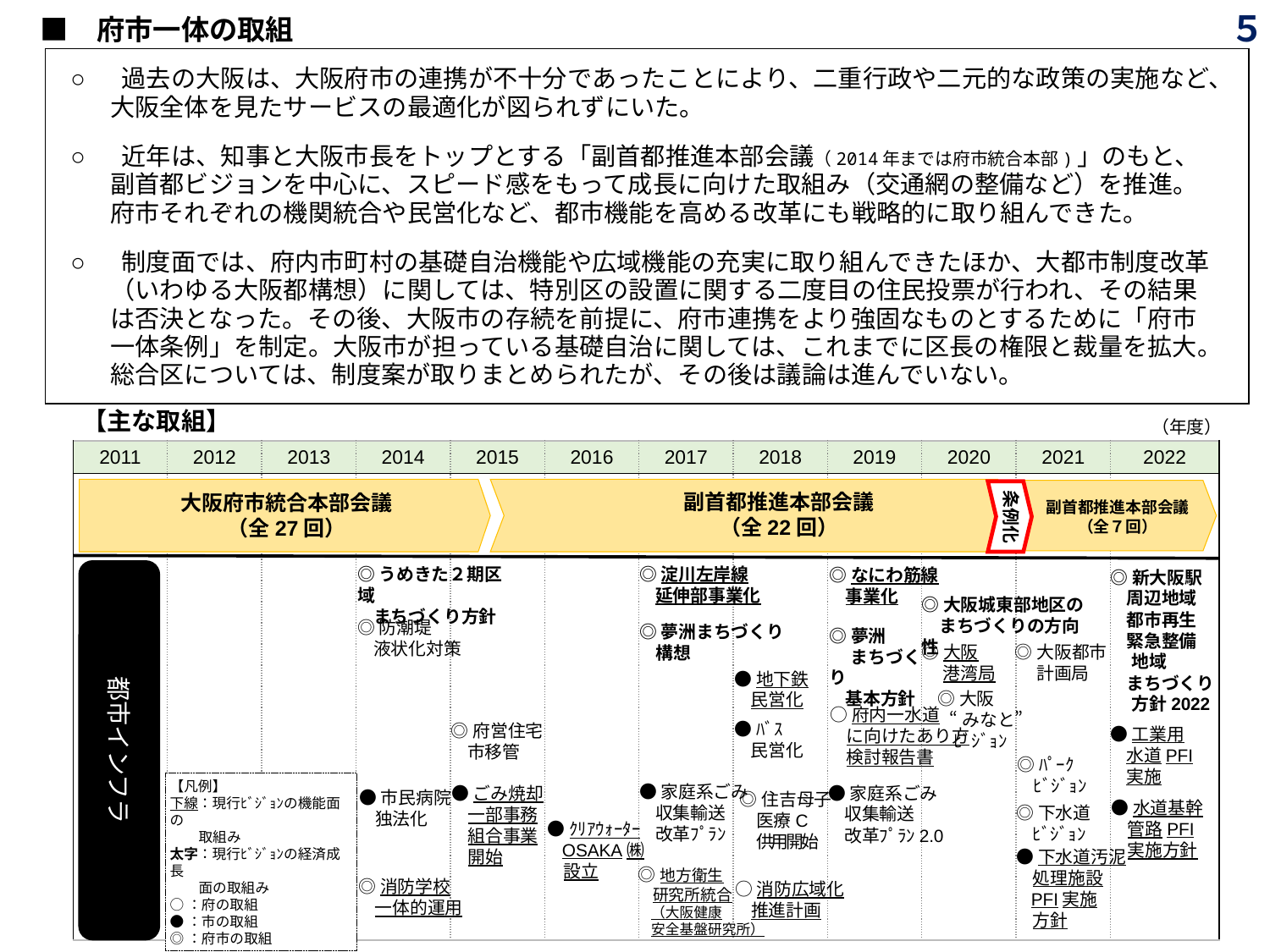

５
　■　府市一体の取組

 過去の大阪は、大阪府市の連携が不十分であったことにより、二重行政や二元的な政策の実施など、大阪全体を見たサービスの最適化が図られずにいた。
 近年は、知事と大阪市長をトップとする「副首都推進本部会議（2014年までは府市統合本部)」のもと、副首都ビジョンを中心に、スピード感をもって成長に向けた取組み（交通網の整備など）を推進。府市それぞれの機関統合や民営化など、都市機能を高める改革にも戦略的に取り組んできた。
 制度面では、府内市町村の基礎自治機能や広域機能の充実に取り組んできたほか、大都市制度改革（いわゆる大阪都構想）に関しては、特別区の設置に関する二度目の住民投票が行われ、その結果は否決となった。その後、大阪市の存続を前提に、府市連携をより強固なものとするために「府市一体条例」を制定。大阪市が担っている基礎自治に関しては、これまでに区長の権限と裁量を拡大。総合区については、制度案が取りまとめられたが、その後は議論は進んでいない。
　【主な取組】
（年度）
| 2011 | 2012 | 2013 | 2014 | 2015 | 2016 | 2017 | 2018 | 2019 | 2020 | 2021 | 2022 |
| --- | --- | --- | --- | --- | --- | --- | --- | --- | --- | --- | --- |
|  |  |  |  |  |  |  |  |  |  |  |  |
|  |  |  |  |  |  |  |  |  |  |  |  |
|  |  |  |  |  |  |  |  |  |  |  |  |
条例化

副首都推進本部会議
（全22回）
大阪府市統合本部会議
（全27回）
副首都推進本部会議
（全７回）
◎うめきた２期区域
   まちづくり方針
◎淀川左岸線
   延伸部事業化
◎なにわ筋線
   事業化
都市インフラ
◎新大阪駅
   周辺地域
   都市再生
   緊急整備
　 地域
   まちづくり
　 方針2022
◎大阪城東部地区の
　まちづくりの方向性
◎防潮堤
   液状化対策
◎夢洲まちづくり
   構想
◎夢洲
　 まちづくり
   基本方針
◎大阪都市
　 計画局
◎大阪
　 港湾局
●地下鉄
   民営化
◎大阪
   “みなと”
   ﾋﾞｼﾞｮﾝ
○府内一水道
   に向けたあり方
   検討報告書
●ﾊﾞｽ
   民営化
◎府営住宅
   市移管
●工業用
   水道PFI
   実施
◎ﾊﾟｰｸ
   ﾋﾞｼﾞｮﾝ
●家庭系ごみ
   収集輸送
   改革ﾌﾟﾗﾝ
●家庭系ごみ
   収集輸送
   改革ﾌﾟﾗﾝ2.0
●ごみ焼却
   一部事務
   組合事業
   開始
●市民病院
   独法化
◎住吉母子
   医療C
   供用開始
【凡例】
下線：現行ﾋﾞｼﾞｮﾝの機能面の
        取組み
太字：現行ﾋﾞｼﾞｮﾝの経済成長
        面の取組み
○：府の取組
●：市の取組
◎：府市の取組
●水道基幹
   管路PFI
   実施方針
◎下水道
   ﾋﾞｼﾞｮﾝ
●ｸﾘｱｳｫｰﾀｰ
   OSAKA㈱
   設立
●下水道汚泥
   処理施設
   PFI実施
   方針
◎地方衛生
   研究所統合
   （大阪健康
   安全基盤研究所）
◎消防学校
   一体的運用
○消防広域化
   推進計画